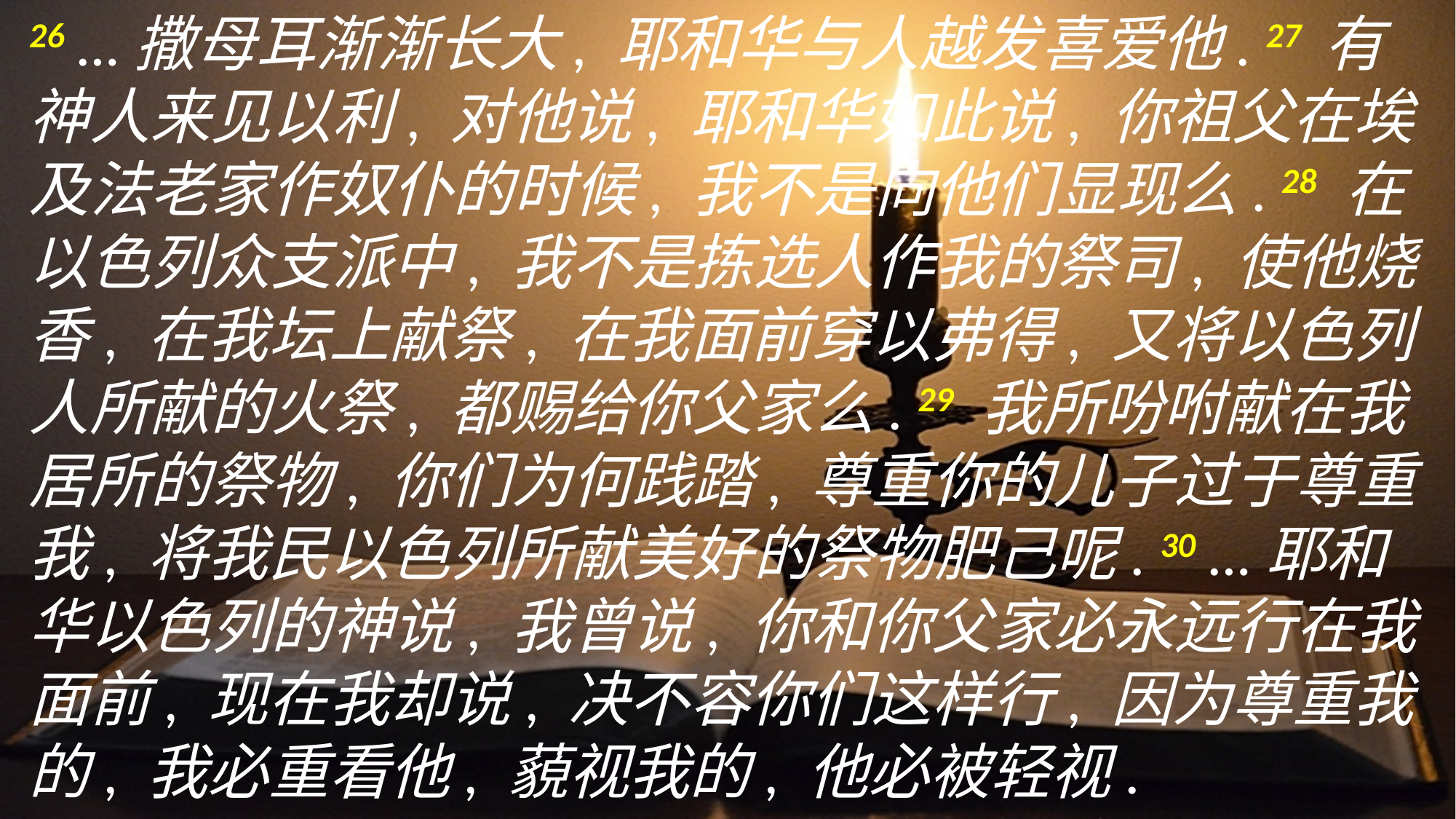

26 …撒母耳渐渐长大, 耶和华与人越发喜爱他. 27 有神人来见以利, 对他说, 耶和华如此说, 你祖父在埃及法老家作奴仆的时候, 我不是向他们显现么. 28 在以色列众支派中, 我不是拣选人作我的祭司, 使他烧香, 在我坛上献祭, 在我面前穿以弗得, 又将以色列人所献的火祭, 都赐给你父家么. 29 我所吩咐献在我居所的祭物, 你们为何践踏, 尊重你的儿子过于尊重我, 将我民以色列所献美好的祭物肥己呢. 30 …耶和华以色列的神说, 我曾说, 你和你父家必永远行在我面前, 现在我却说, 决不容你们这样行, 因为尊重我的, 我必重看他, 藐视我的, 他必被轻视.